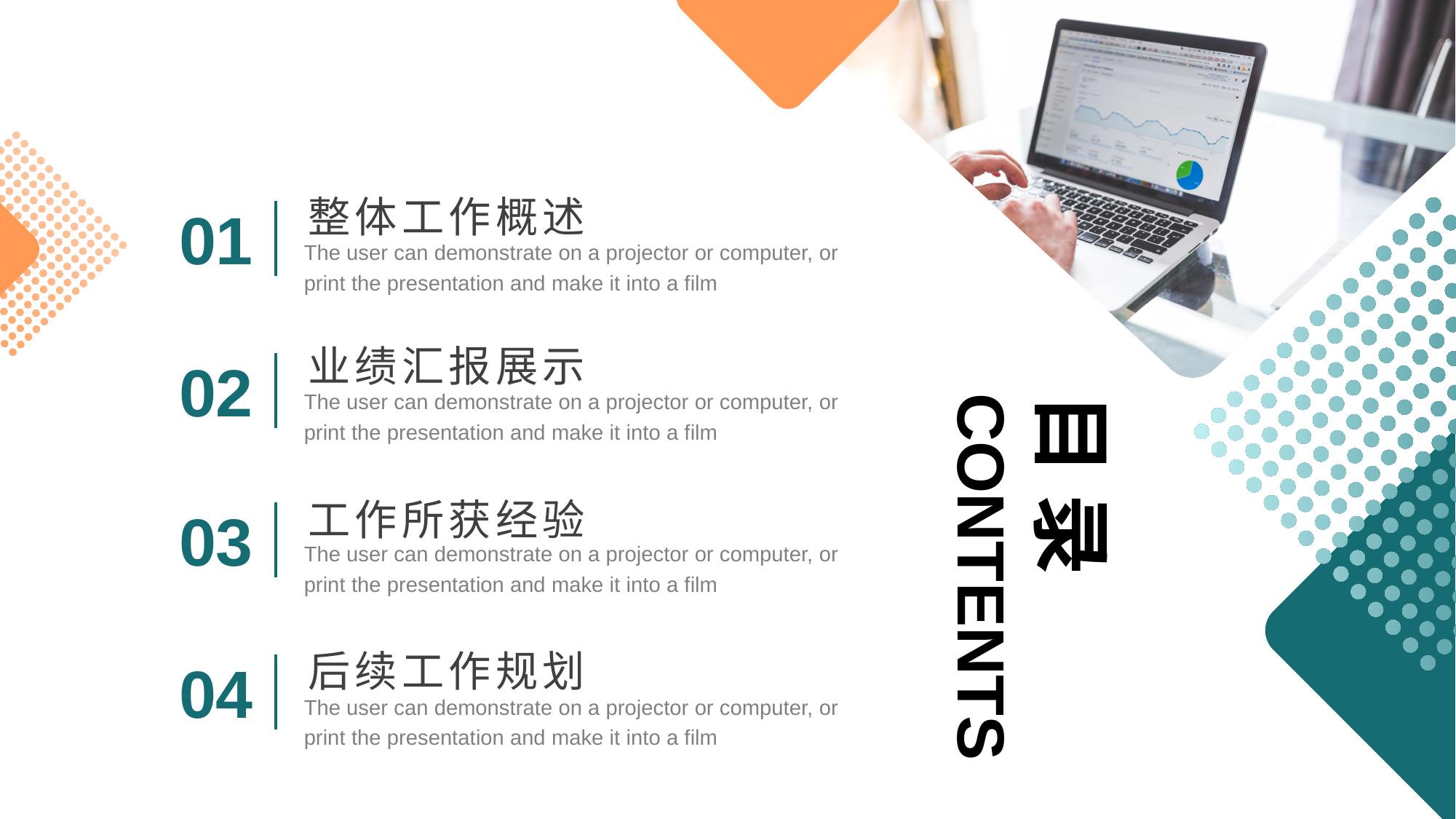

整体工作概述
01
The user can demonstrate on a projector or computer, or print the presentation and make it into a film

业绩汇报展示
02
The user can demonstrate on a projector or computer, or print the presentation and make it into a film

工作所获经验
03
The user can demonstrate on a projector or computer, or print the presentation and make it into a film

后续工作规划
04
The user can demonstrate on a projector or computer, or print the presentation and make it into a film

目 录
CONTENTS